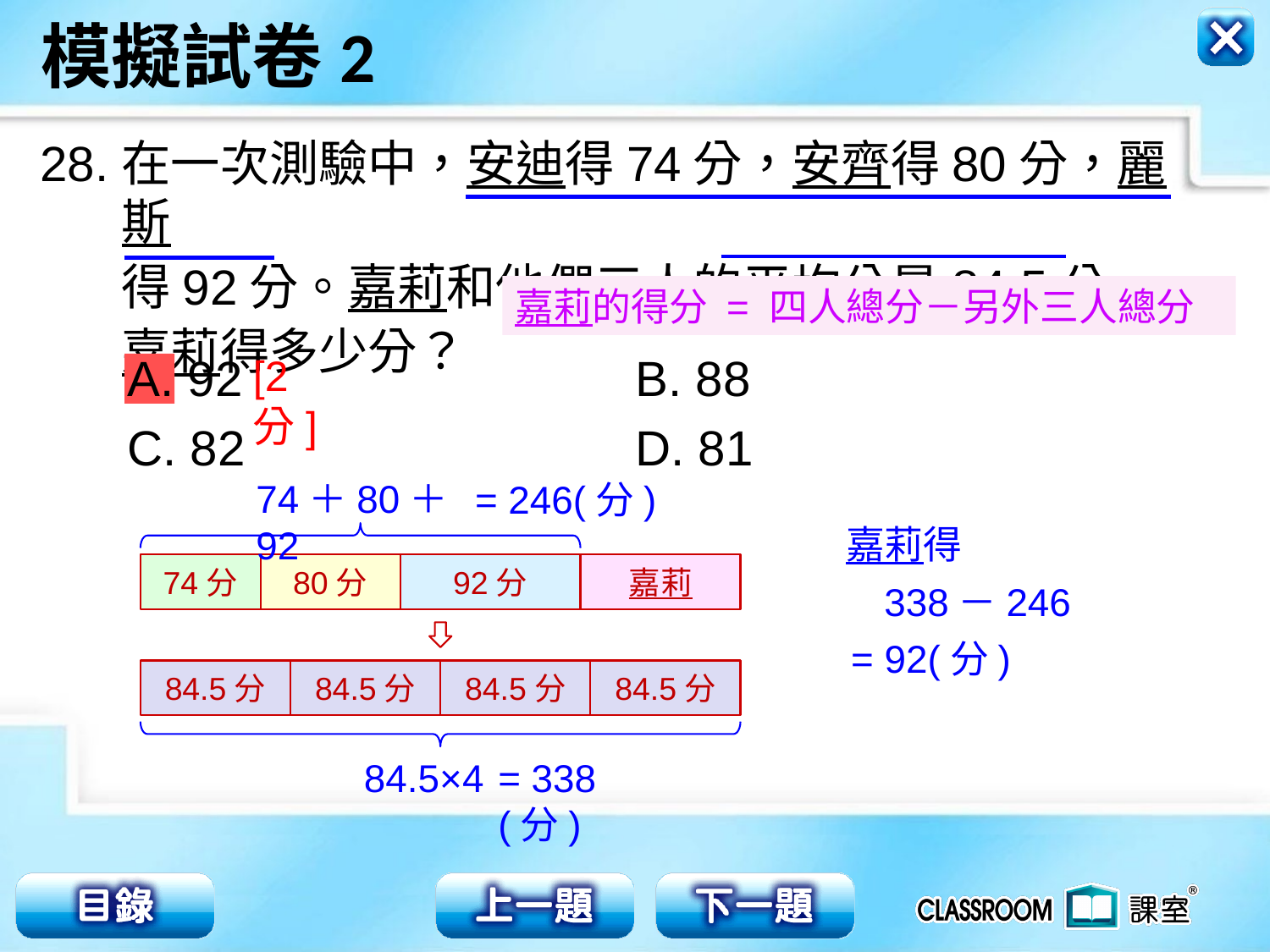

28.
在一次測驗中，安迪得74分，安齊得80分，麗斯
得92分。嘉莉和他們三人的平均分是84.5分。
嘉莉得多少分？
嘉莉的得分 = 四人總分－另外三人總分

A. 92				B. 88
C. 82				D. 81
[2分]

74＋80＋92
= 246(分)
嘉莉得
74分
80分
92分
嘉莉
338－246

= 92(分)
84.5分
84.5分
84.5分
84.5分
84.5×4
= 338(分)